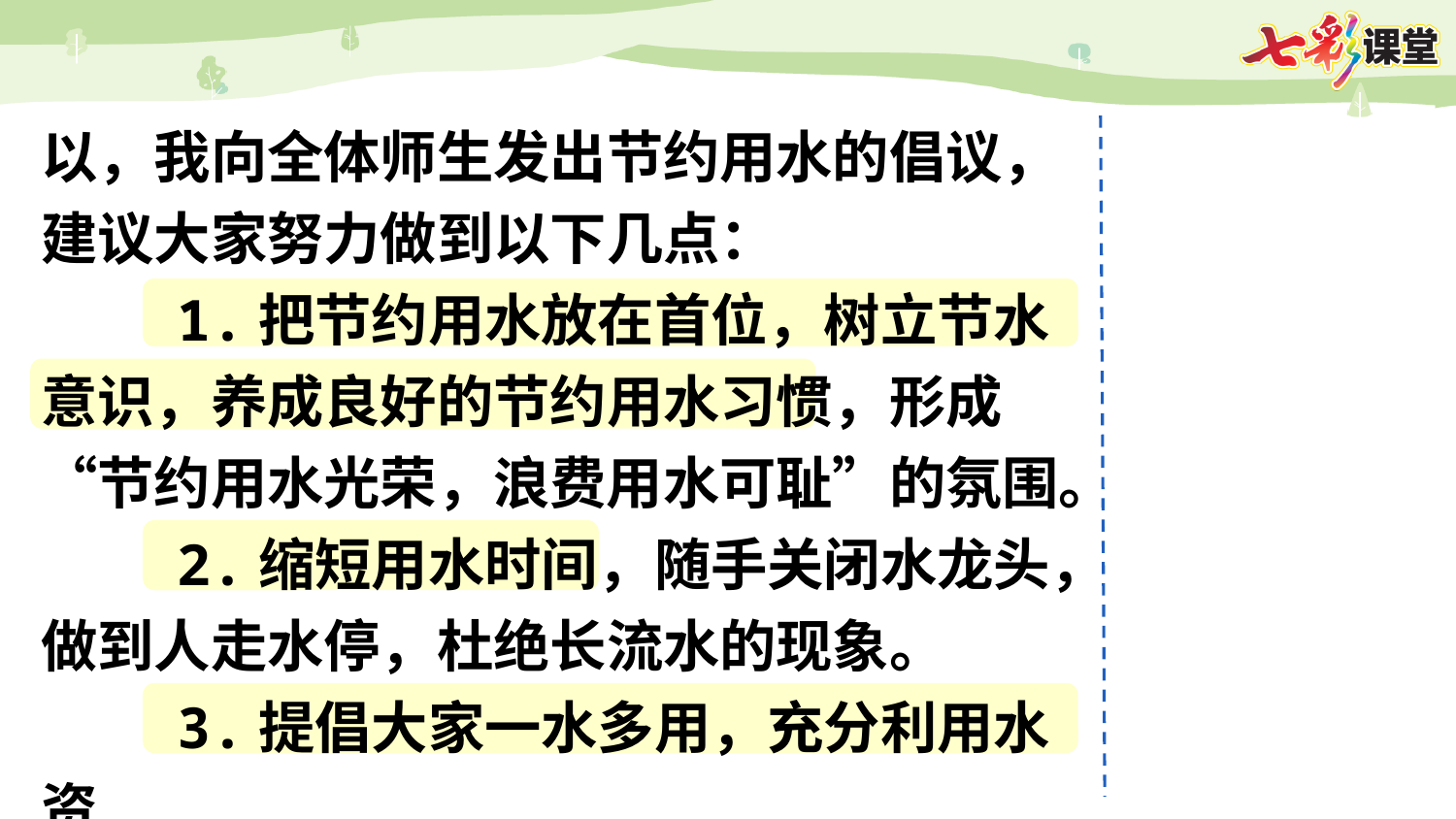

以，我向全体师生发出节约用水的倡议，建议大家努力做到以下几点：
    1.把节约用水放在首位，树立节水意识，养成良好的节约用水习惯，形成“节约用水光荣，浪费用水可耻”的氛围。
    2.缩短用水时间，随手关闭水龙头，做到人走水停，杜绝长流水的现象。
    3.提倡大家一水多用，充分利用水资